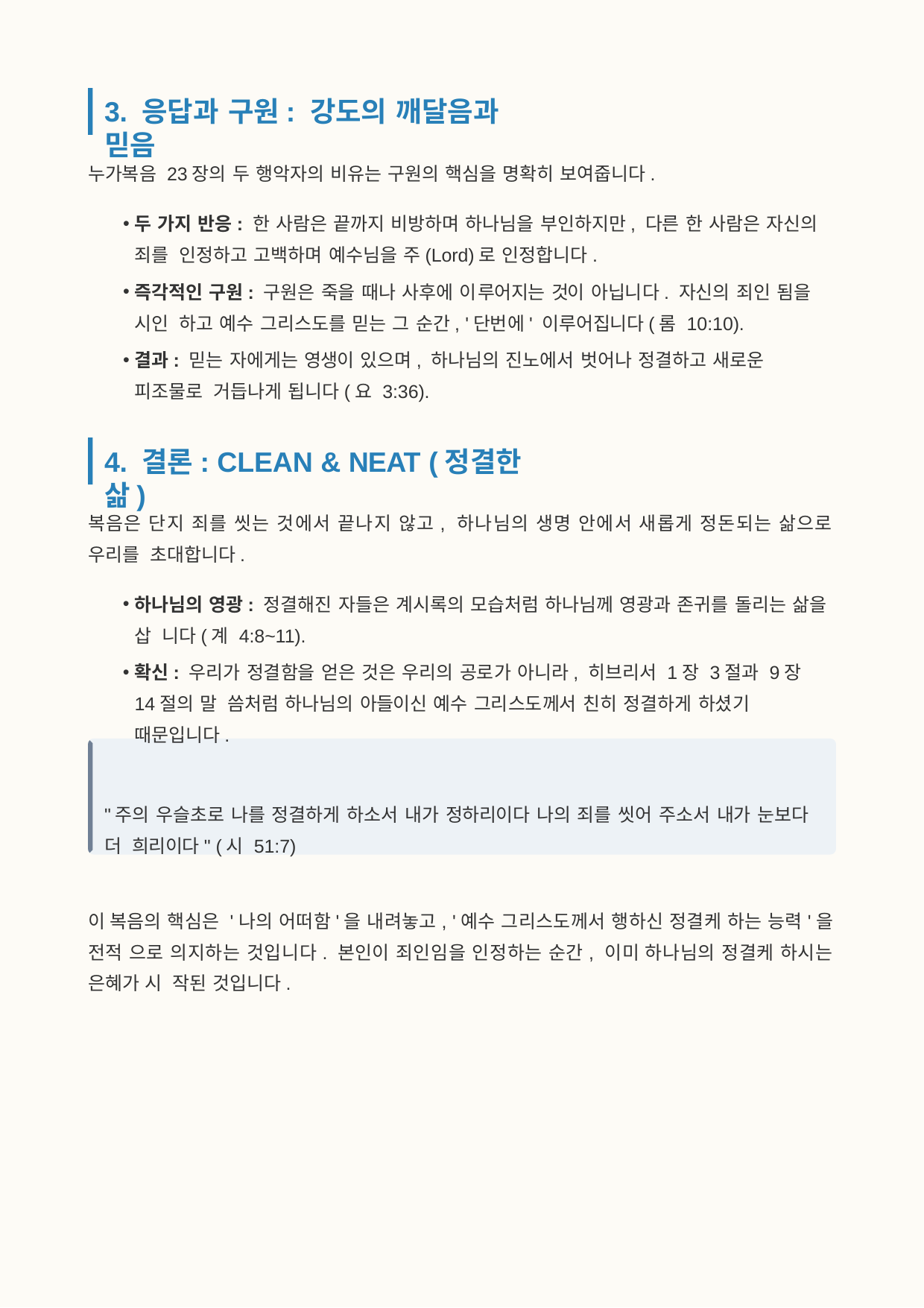

3. 응답과 구원: 강도의 깨달음과 믿음
누가복음 23장의 두 행악자의 비유는 구원의 핵심을 명확히 보여줍니다.
두 가지 반응: 한 사람은 끝까지 비방하며 하나님을 부인하지만, 다른 한 사람은 자신의 죄를  인정하고 고백하며 예수님을 주(Lord)로 인정합니다.
즉각적인 구원: 구원은 죽을 때나 사후에 이루어지는 것이 아닙니다. 자신의 죄인 됨을 시인  하고 예수 그리스도를 믿는 그 순간, '단번에' 이루어집니다(롬 10:10).
결과: 믿는 자에게는 영생이 있으며, 하나님의 진노에서 벗어나 정결하고 새로운 피조물로  거듭나게 됩니다(요 3:36).
4. 결론: CLEAN & NEAT (정결한 삶)
복음은 단지 죄를 씻는 것에서 끝나지 않고, 하나님의 생명 안에서 새롭게 정돈되는 삶으로 우리를  초대합니다.
하나님의 영광: 정결해진 자들은 계시록의 모습처럼 하나님께 영광과 존귀를 돌리는 삶을 삽  니다(계 4:8~11).
확신: 우리가 정결함을 얻은 것은 우리의 공로가 아니라, 히브리서 1장 3절과 9장 14절의 말  씀처럼 하나님의 아들이신 예수 그리스도께서 친히 정결하게 하셨기 때문입니다.

"주의 우슬초로 나를 정결하게 하소서 내가 정하리이다 나의 죄를 씻어 주소서 내가 눈보다 더  희리이다" (시 51:7)

이 복음의 핵심은 '나의 어떠함'을 내려놓고, '예수 그리스도께서 행하신 정결케 하는 능력'을 전적 으로 의지하는 것입니다. 본인이 죄인임을 인정하는 순간, 이미 하나님의 정결케 하시는 은혜가 시  작된 것입니다.